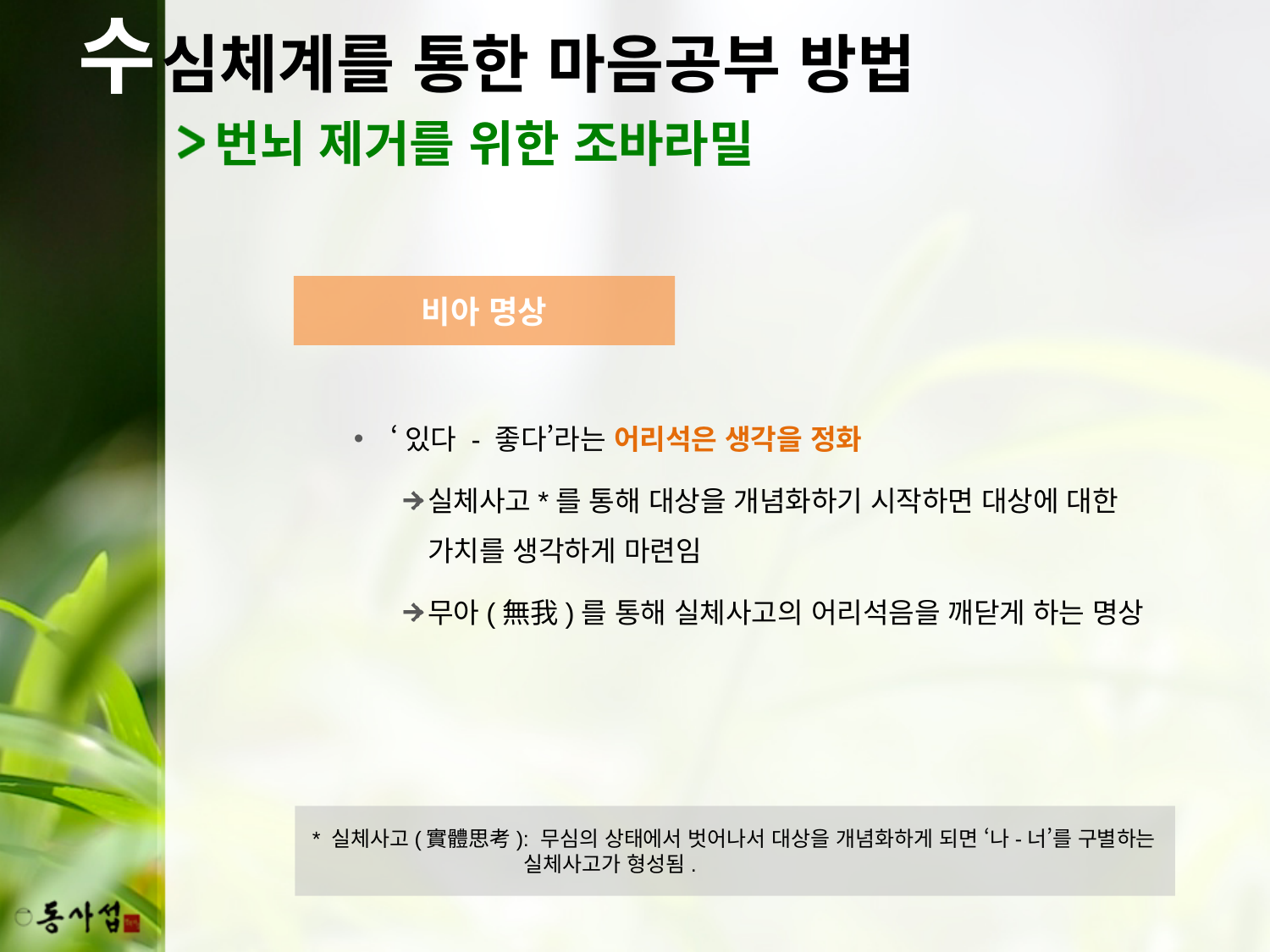

수
심체계를 통한 마음공부 방법
번뇌 제거를 위한 조바라밀
비아 명상
‘있다 - 좋다’라는 어리석은 생각을 정화
실체사고*를 통해 대상을 개념화하기 시작하면 대상에 대한 가치를 생각하게 마련임
무아(無我)를 통해 실체사고의 어리석음을 깨닫게 하는 명상
* 실체사고(實體思考): 무심의 상태에서 벗어나서 대상을 개념화하게 되면 ‘나-너’를 구별하는 실체사고가 형성됨.